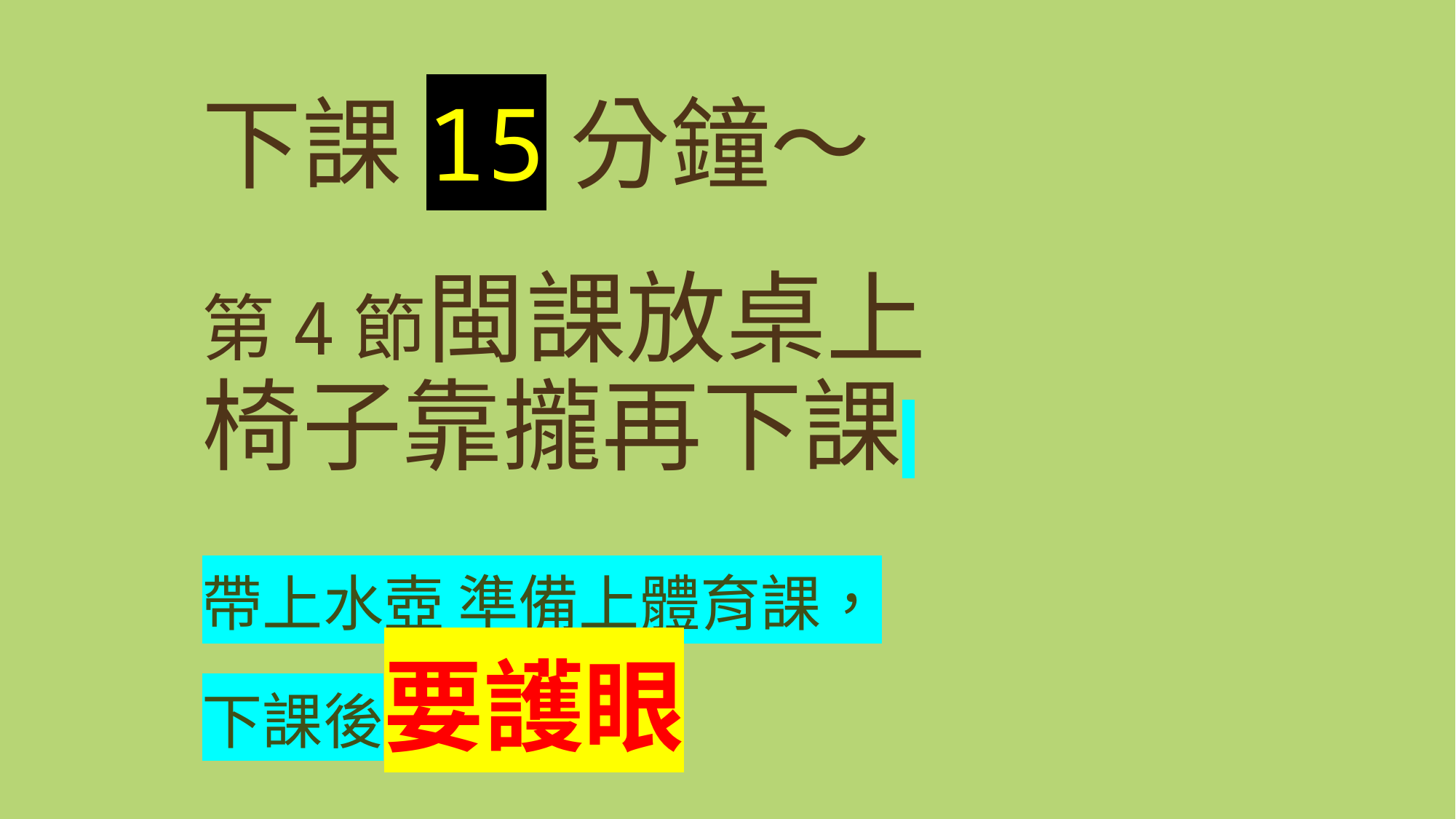

# 下課15分鐘～ 第4節閩課放桌上 椅子靠攏再下課
帶上水壺 準備上體育課，
下課後要護眼